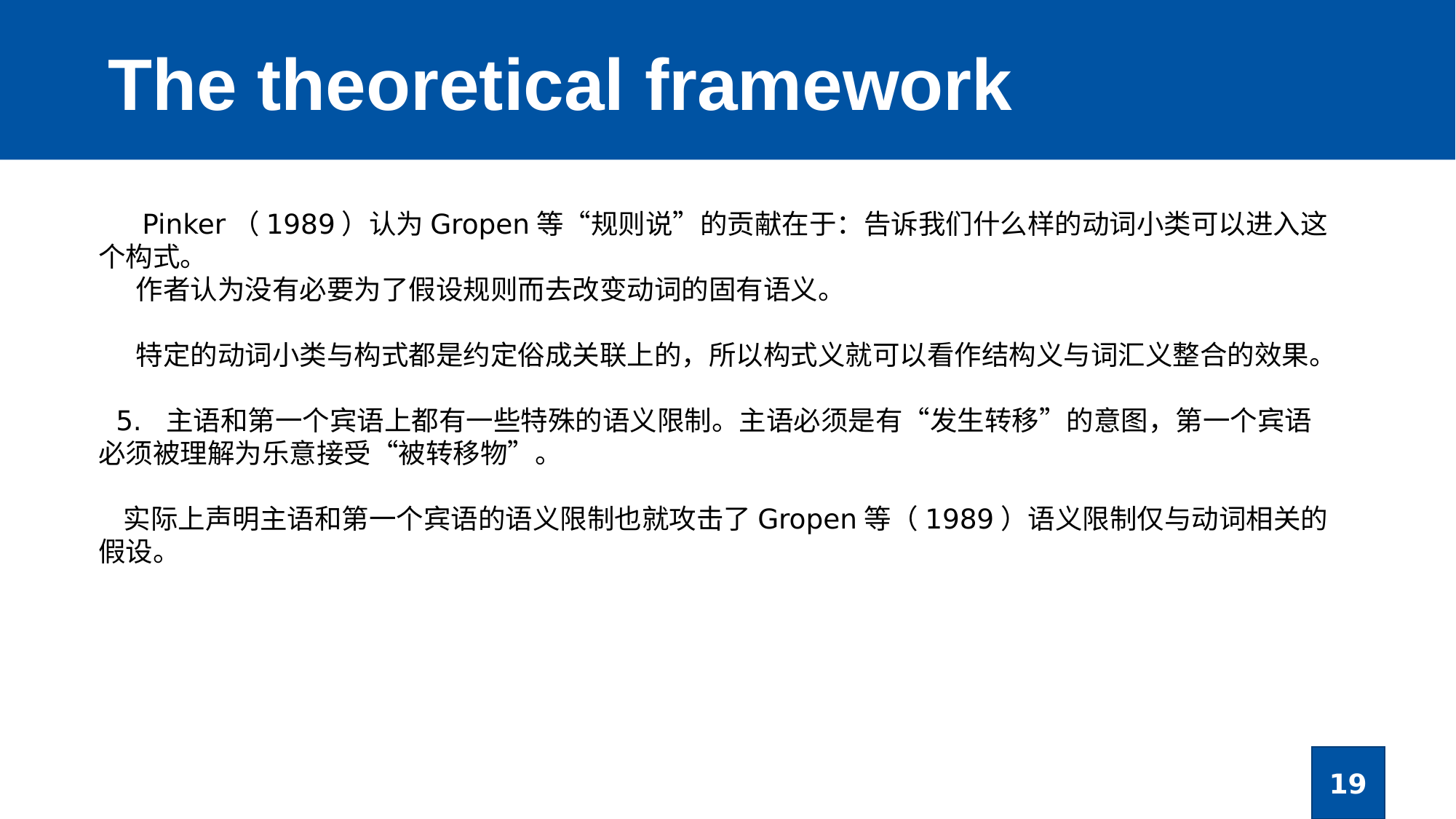

The theoretical framework
     Pinker（1989）认为Gropen等“规则说”的贡献在于：告诉我们什么样的动词小类可以进入这个构式。
     作者认为没有必要为了假设规则而去改变动词的固有语义。

     特定的动词小类与构式都是约定俗成关联上的，所以构式义就可以看作结构义与词汇义整合的效果。

  5.  主语和第一个宾语上都有一些特殊的语义限制。主语必须是有“发生转移”的意图，第一个宾语必须被理解为乐意接受“被转移物”。

   实际上声明主语和第一个宾语的语义限制也就攻击了Gropen等（1989）语义限制仅与动词相关的假设。

19